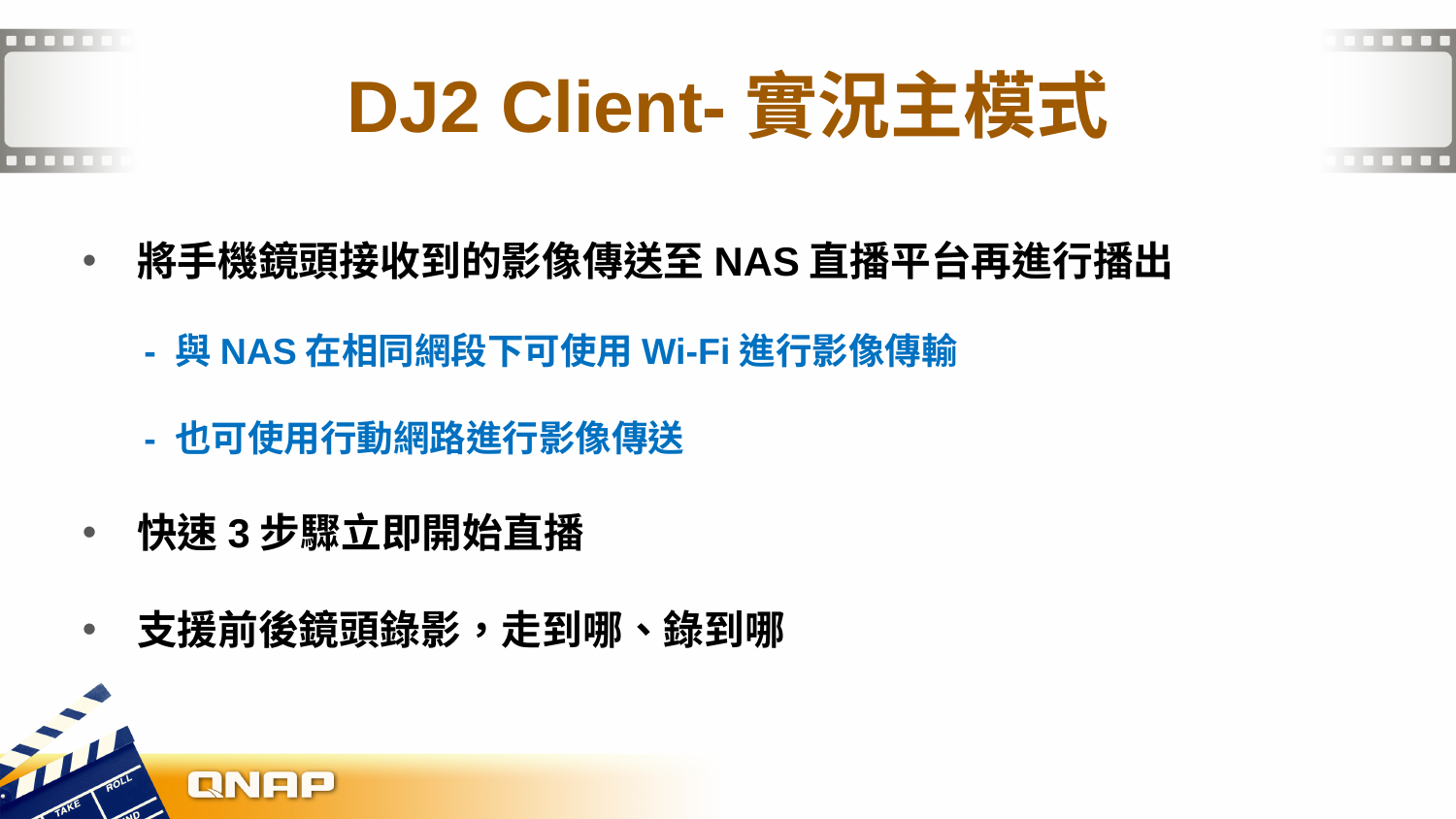

# DJ2 Client-實況主模式
將手機鏡頭接收到的影像傳送至NAS直播平台再進行播出
　  - 與NAS在相同網段下可使用Wi-Fi進行影像傳輸
　  - 也可使用行動網路進行影像傳送
快速3步驟立即開始直播
支援前後鏡頭錄影，走到哪、錄到哪